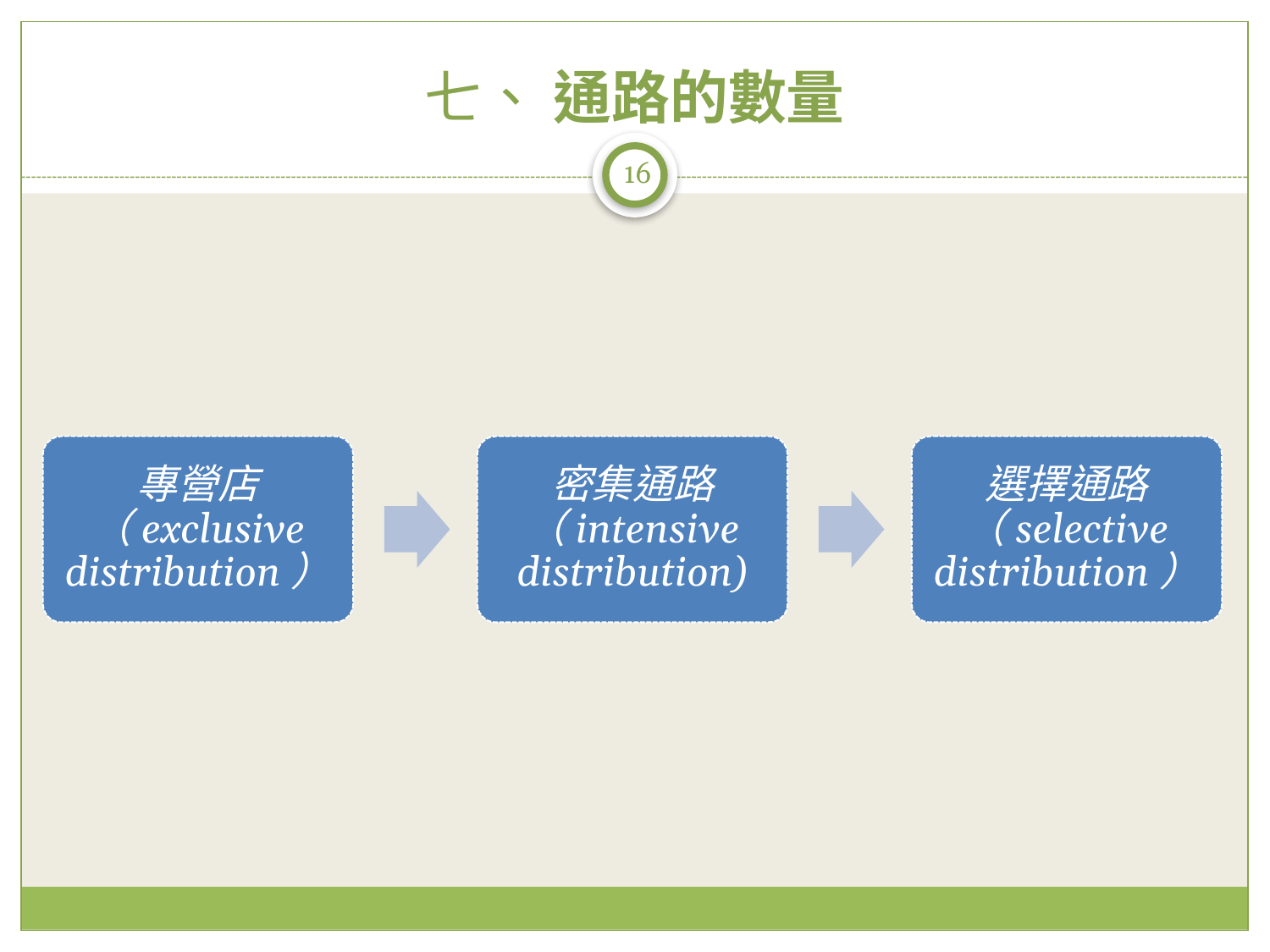

# 七、 通路的數量
16
專營店（exclusive distribution）

密集通路（intensive distribution)

選擇通路（selective distribution）